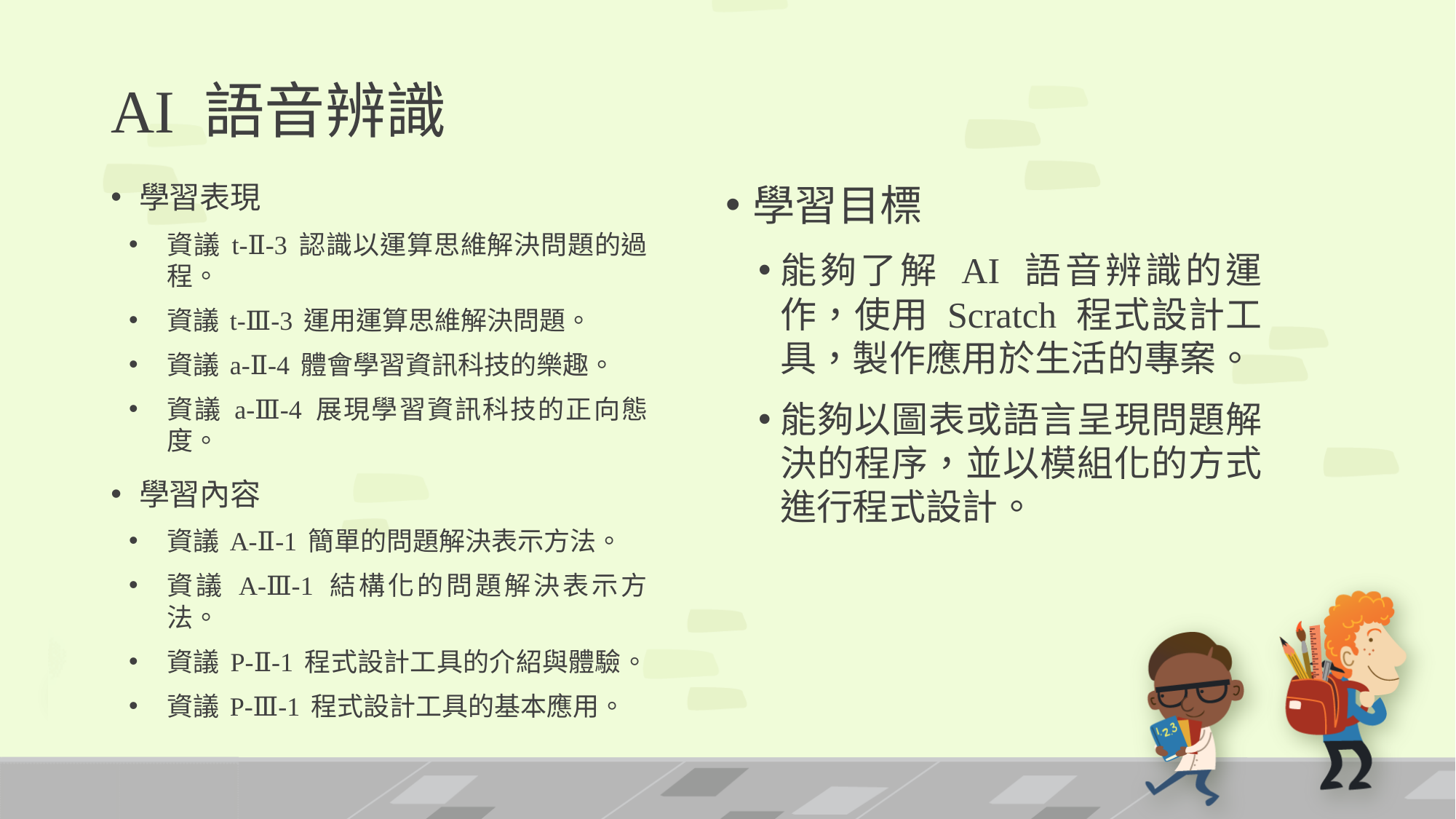

# AI 語音辨識
學習表現
資議 t-Ⅱ-3 認識以運算思維解決問題的過程。
資議 t-Ⅲ-3 運用運算思維解決問題。
資議 a-Ⅱ-4 體會學習資訊科技的樂趣。
資議 a-Ⅲ-4 展現學習資訊科技的正向態度。
學習內容
資議 A-Ⅱ-1 簡單的問題解決表示方法。
資議 A-Ⅲ-1 結構化的問題解決表示方法。
資議 P-Ⅱ-1 程式設計工具的介紹與體驗。
資議 P-Ⅲ-1 程式設計工具的基本應用。
學習目標
能夠了解 AI 語音辨識的運作，使用 Scratch 程式設計工具，製作應用於生活的專案。
能夠以圖表或語言呈現問題解決的程序，並以模組化的方式進行程式設計。